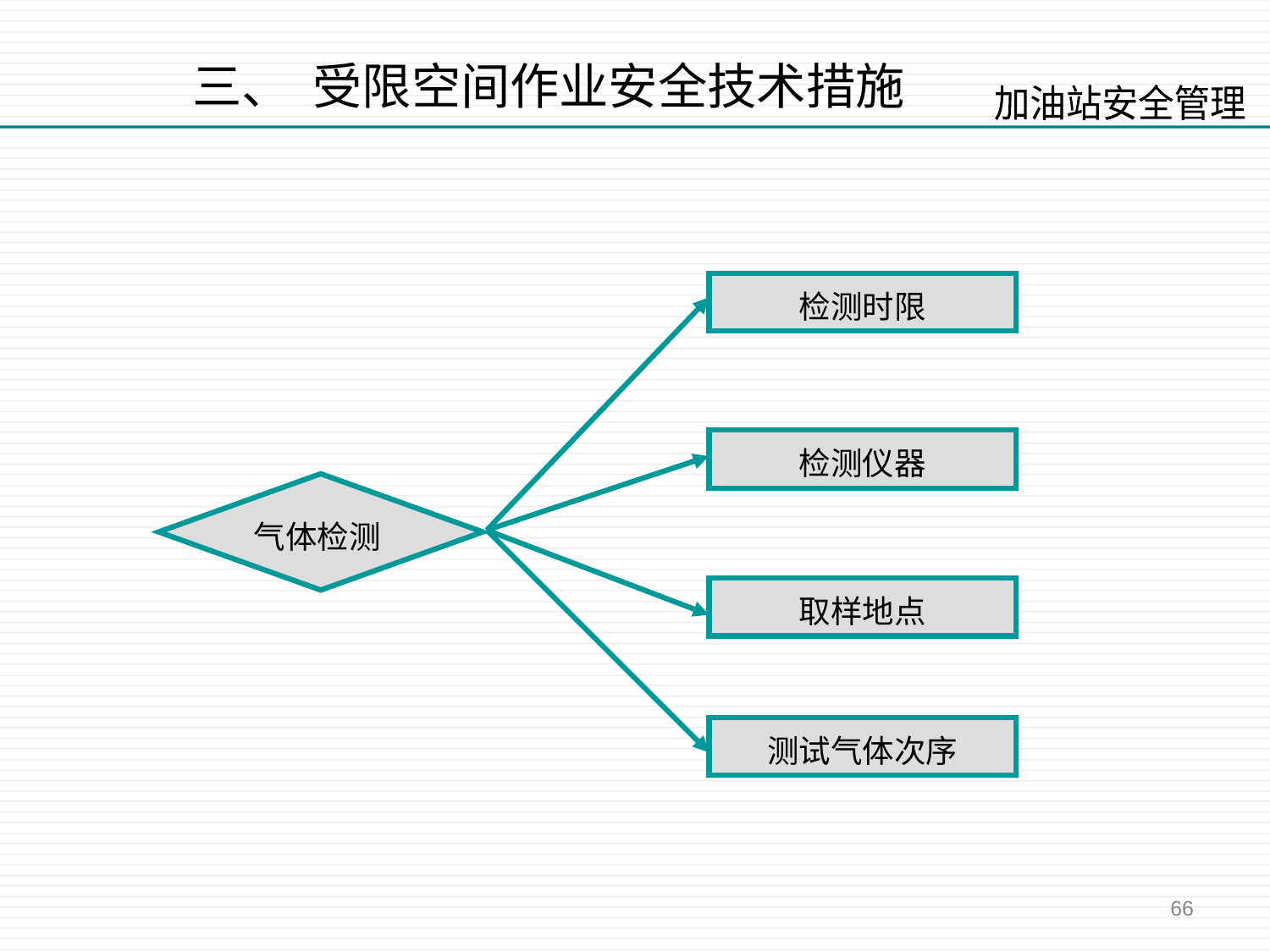

三、  受限空间作业安全技术措施
检测时限

检测仪器

气体检测

取样地点
测试气体次序
66